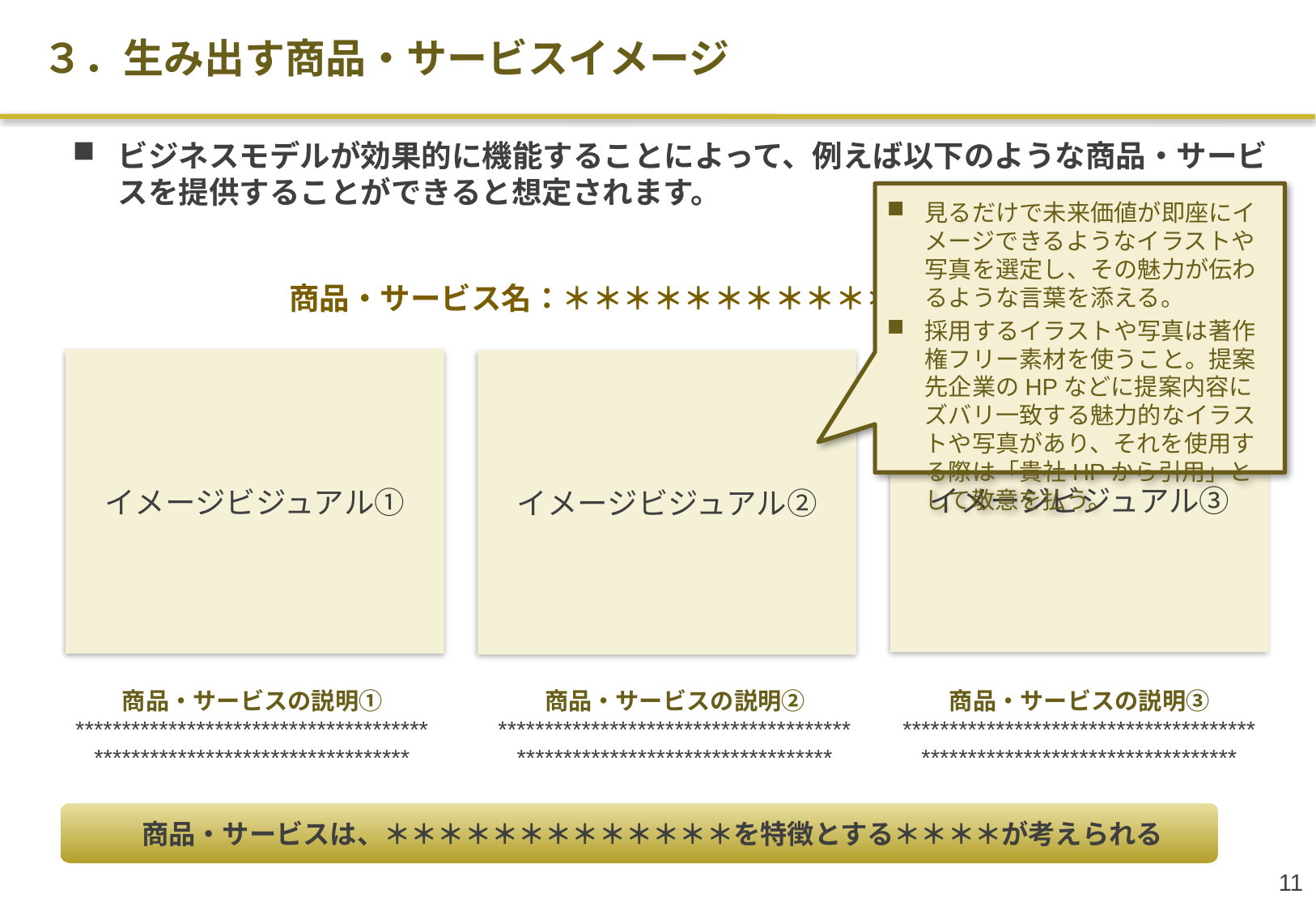

３．生み出す商品・サービスイメージ
ビジネスモデルが効果的に機能することによって、例えば以下のような商品・サービスを提供することができると想定されます。
見るだけで未来価値が即座にイメージできるようなイラストや写真を選定し、その魅力が伝わるような言葉を添える。
採用するイラストや写真は著作権フリー素材を使うこと。提案先企業のHPなどに提案内容にズバリ一致する魅力的なイラストや写真があり、それを使用する際は「貴社HPから引用」として敬意を払う。
商品・サービス名：＊＊＊＊＊＊＊＊＊＊＊＊＊＊＊
イメージビジュアル③
イメージビジュアル①
イメージビジュアル②
商品・サービスの説明①
************************************************************************
商品・サービスの説明②
************************************************************************
商品・サービスの説明③
************************************************************************
　商品・サービスは、＊＊＊＊＊＊＊＊＊＊＊＊＊を特徴とする＊＊＊＊が考えられる
11